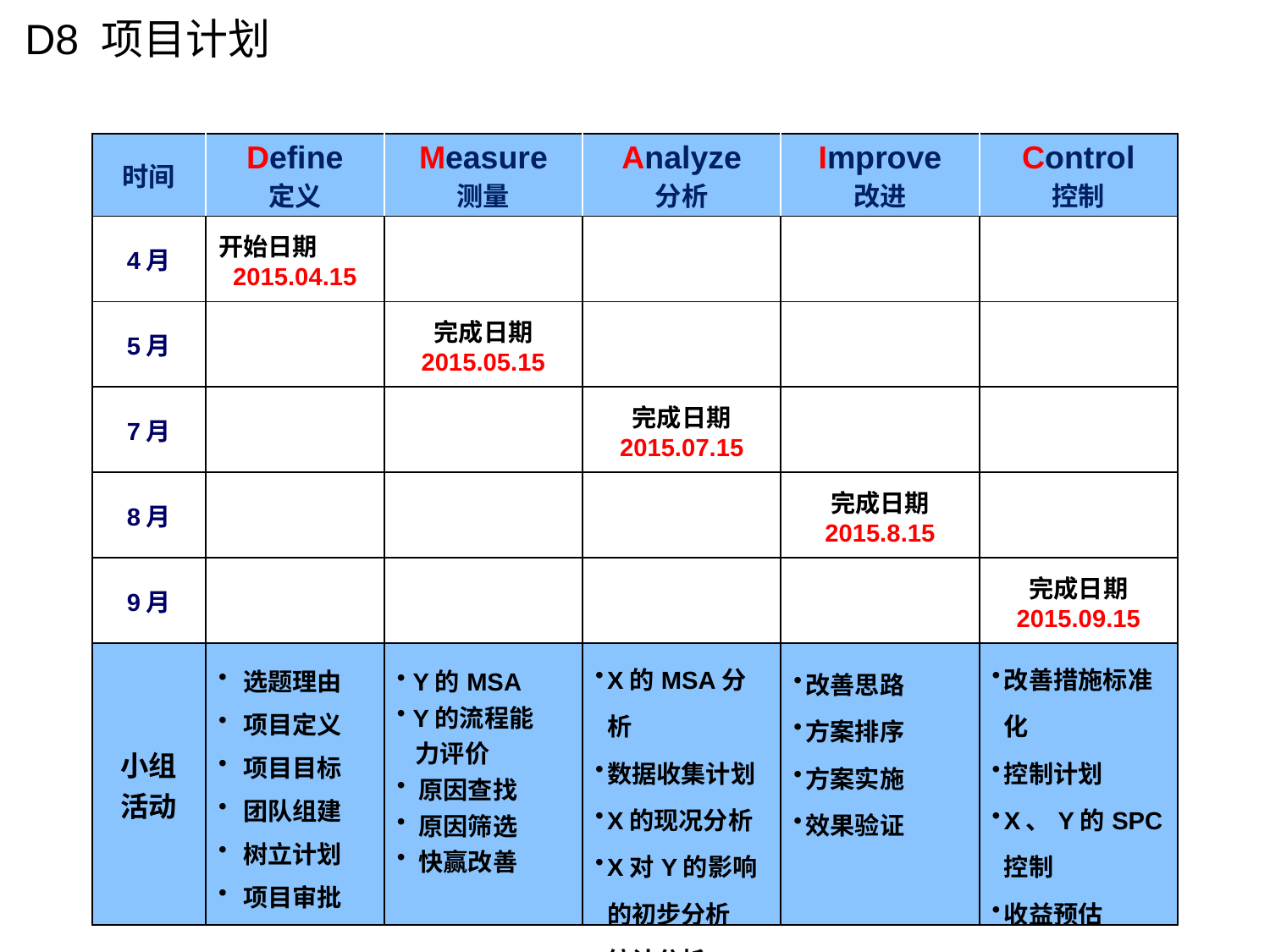

D8 项目计划
| 时间 | Define 定义 | Measure 测量 | Analyze 分析 | Improve 改进 | Control 控制 |
| --- | --- | --- | --- | --- | --- |
| 4月 | 开始日期 2015.04.15 |  |  |  |  |
| 5月 |  | 完成日期 2015.05.15 |  |  |  |
| 7月 |  |  | 完成日期 2015.07.15 |  |  |
| 8月 |  |  |  | 完成日期 2015.8.15 |  |
| 9月 |  |  |  |  | 完成日期 2015.09.15 |
| 小组 活动 | 选题理由 项目定义 项目目标 团队组建 树立计划 项目审批 | Y的MSA Y的流程能 力评价 原因查找 原因筛选 快赢改善 | X的MSA分析 数据收集计划 X的现况分析 X对Y的影响的初步分析 统计分析 | 改善思路 方案排序 方案实施 效果验证 | 改善措施标准化 控制计划 X、Y的SPC控制 收益预估 |